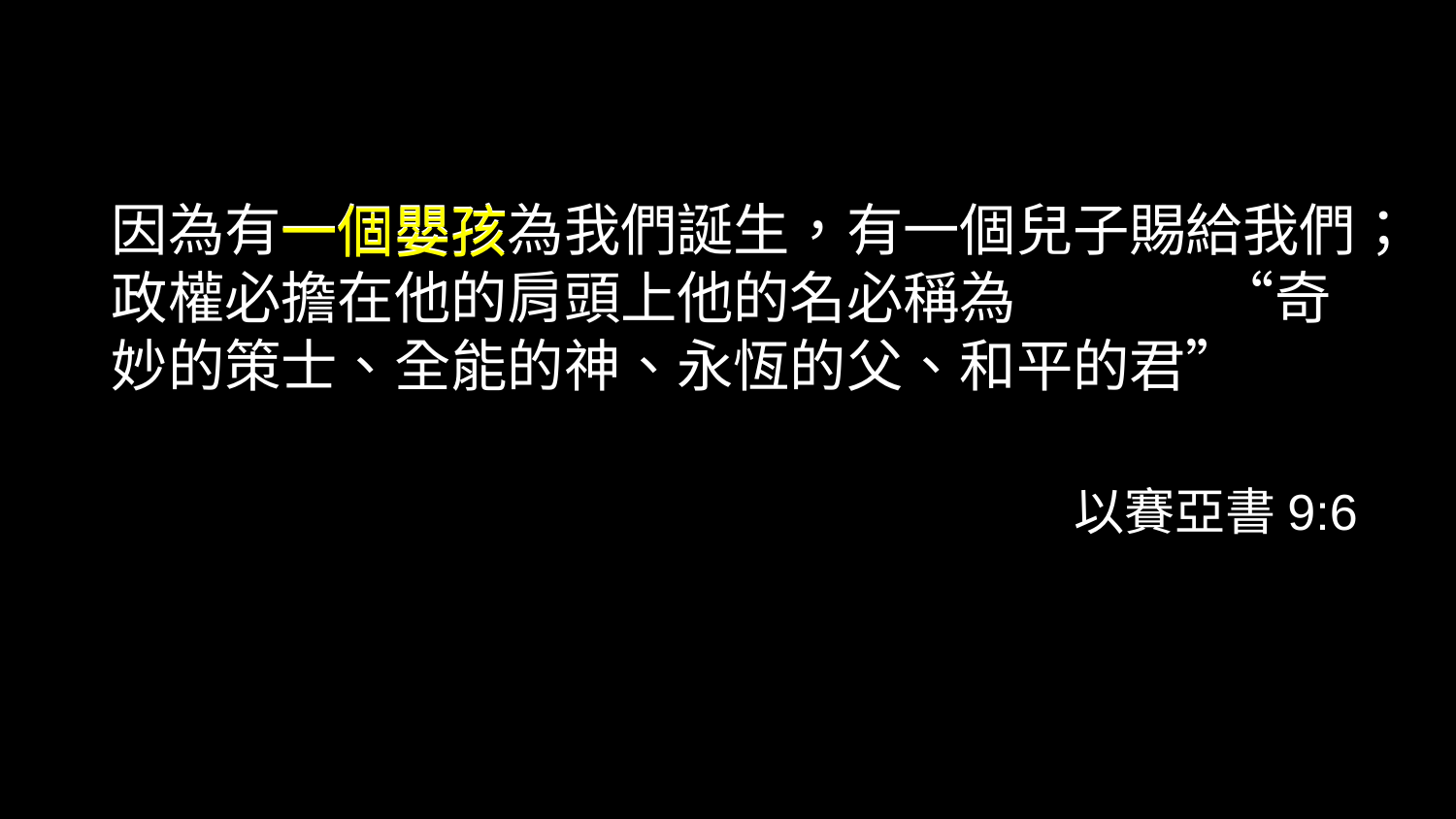

因為有一個嬰孩為我們誕生，有一個兒子賜給我們；政權必擔在他的肩頭上他的名必稱為                “奇妙的策士、全能的神、永恆的父、和平的君”

						     以賽亞書9:6
 一個嬰孩